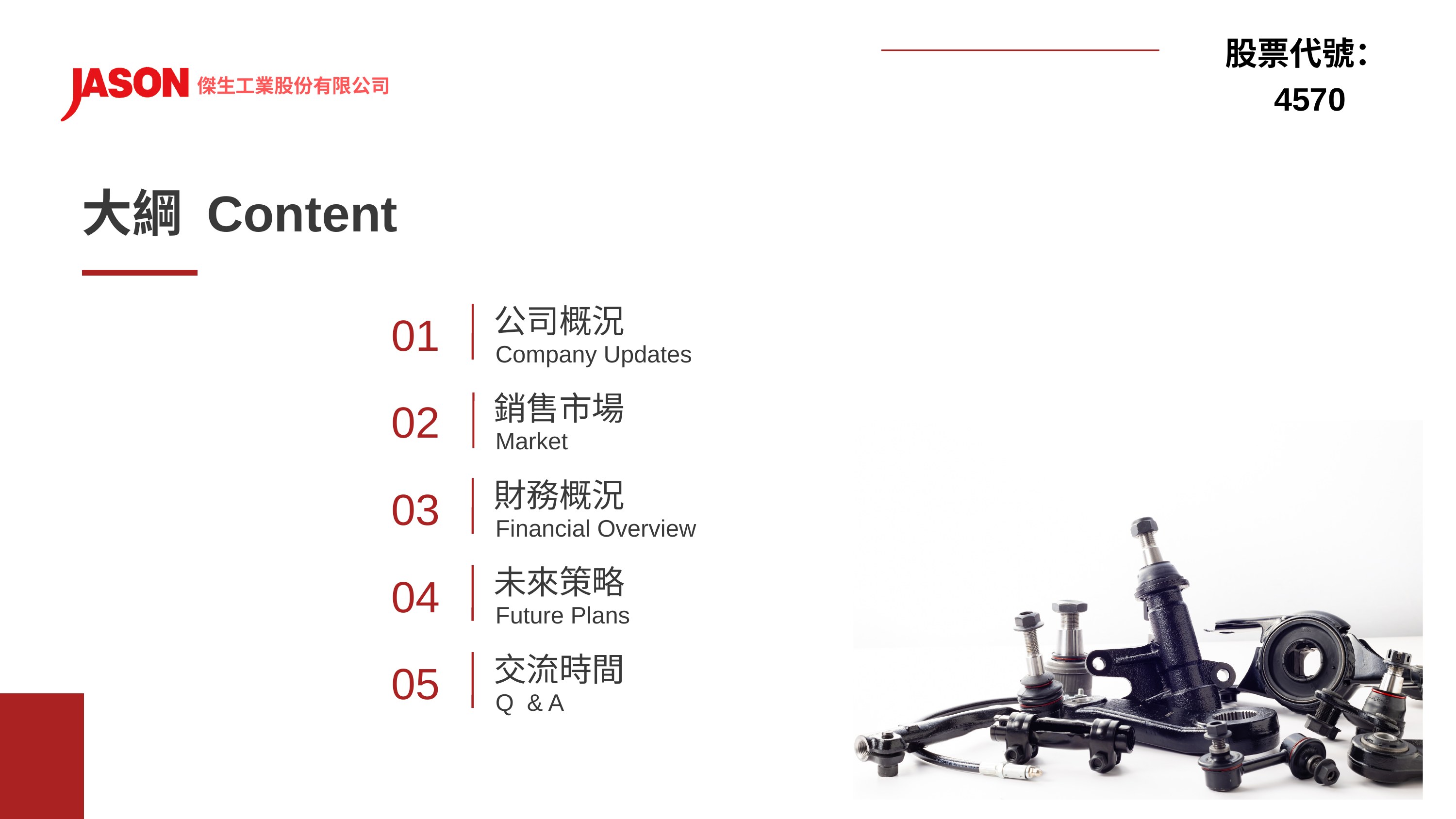

股票代號：4570

傑生工業股份有限公司
大綱 Content

公司概況

01
Company Updates
銷售市場

02
Market

財務概況

03
Financial Overview
未來策略

04
Future Plans
交流時間

05
Q  & A